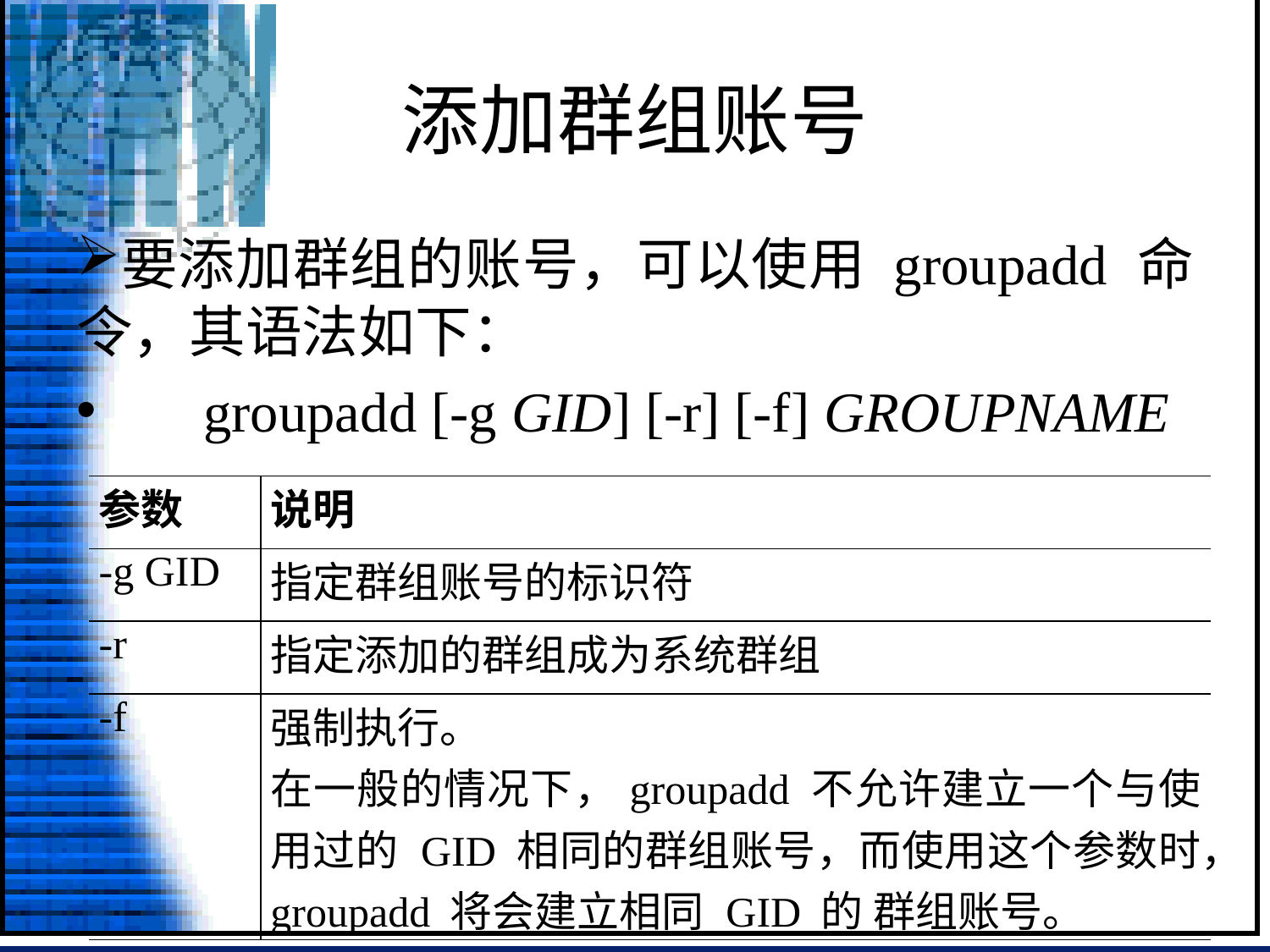

# 添加群组账号
要添加群组的账号，可以使用 groupadd 命令，其语法如下：
	groupadd [-g GID] [-r] [-f] GROUPNAME
| 参数 | 说明 |
| --- | --- |
| -g GID | 指定群组账号的标识符 |
| -r | 指定添加的群组成为系统群组 |
| -f | 强制执行。 在一般的情况下，groupadd 不允许建立一个与使用过的 GID 相同的群组账号，而使用这个参数时，groupadd 将会建立相同 GID 的 群组账号。 |